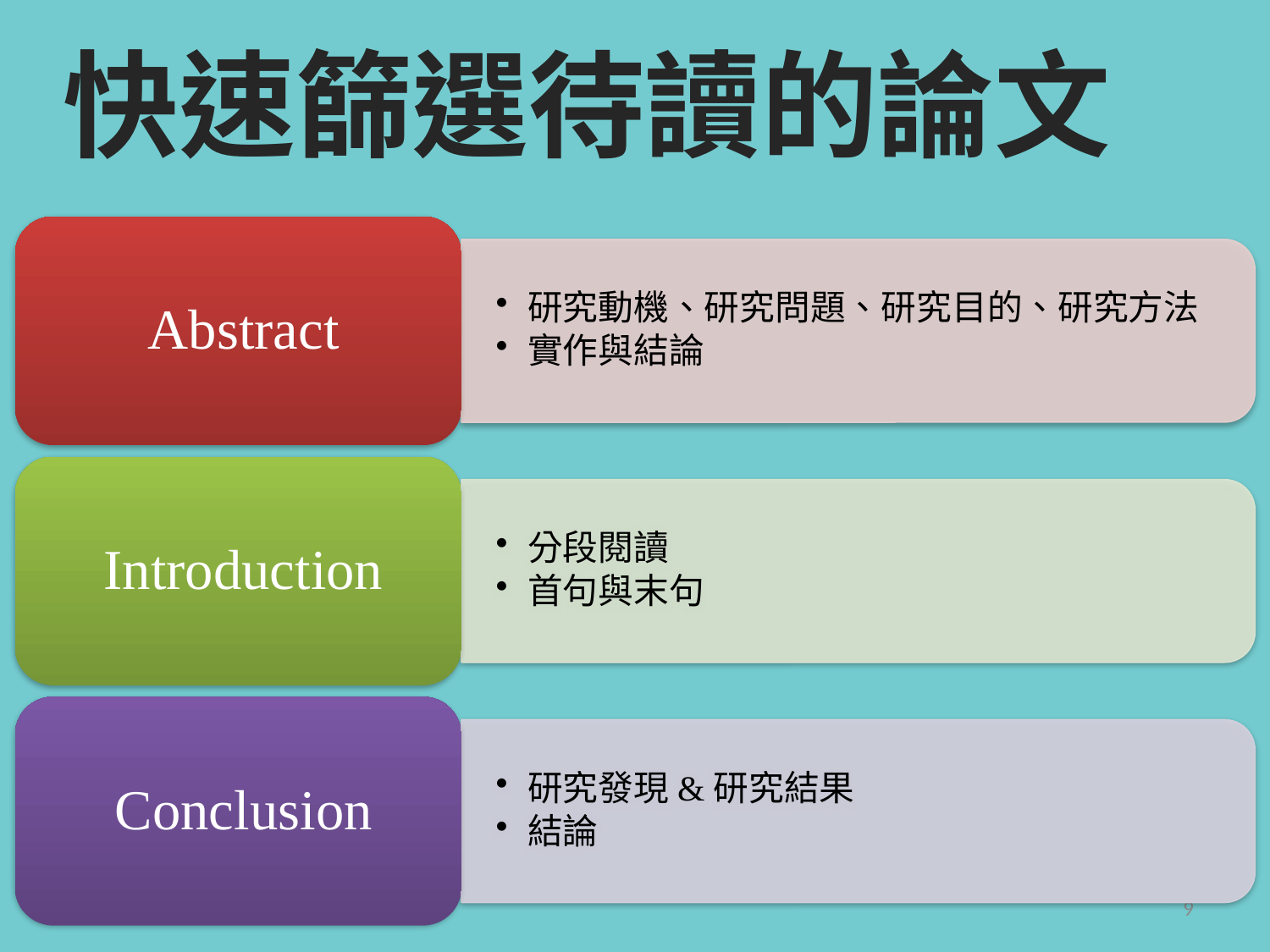

快速篩選待讀的論文
研究動機、研究問題、研究目的、研究方法
實作與結論
Abstract
分段閱讀
首句與末句
Introduction
研究發現&研究結果
結論
Conclusion
9